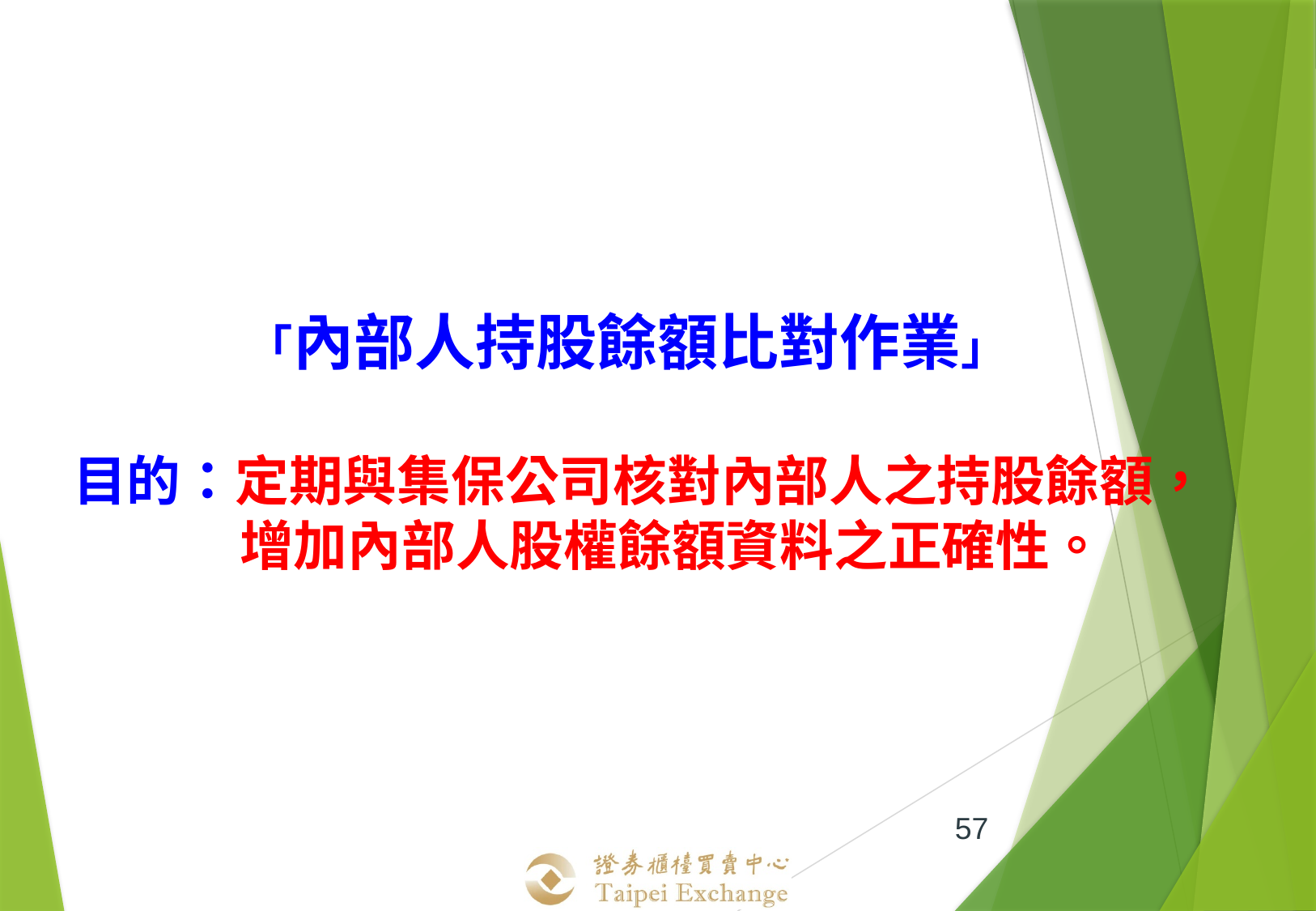

「內部人持股餘額比對作業」

目的：定期與集保公司核對內部人之持股餘額，增加內部人股權餘額資料之正確性。
57